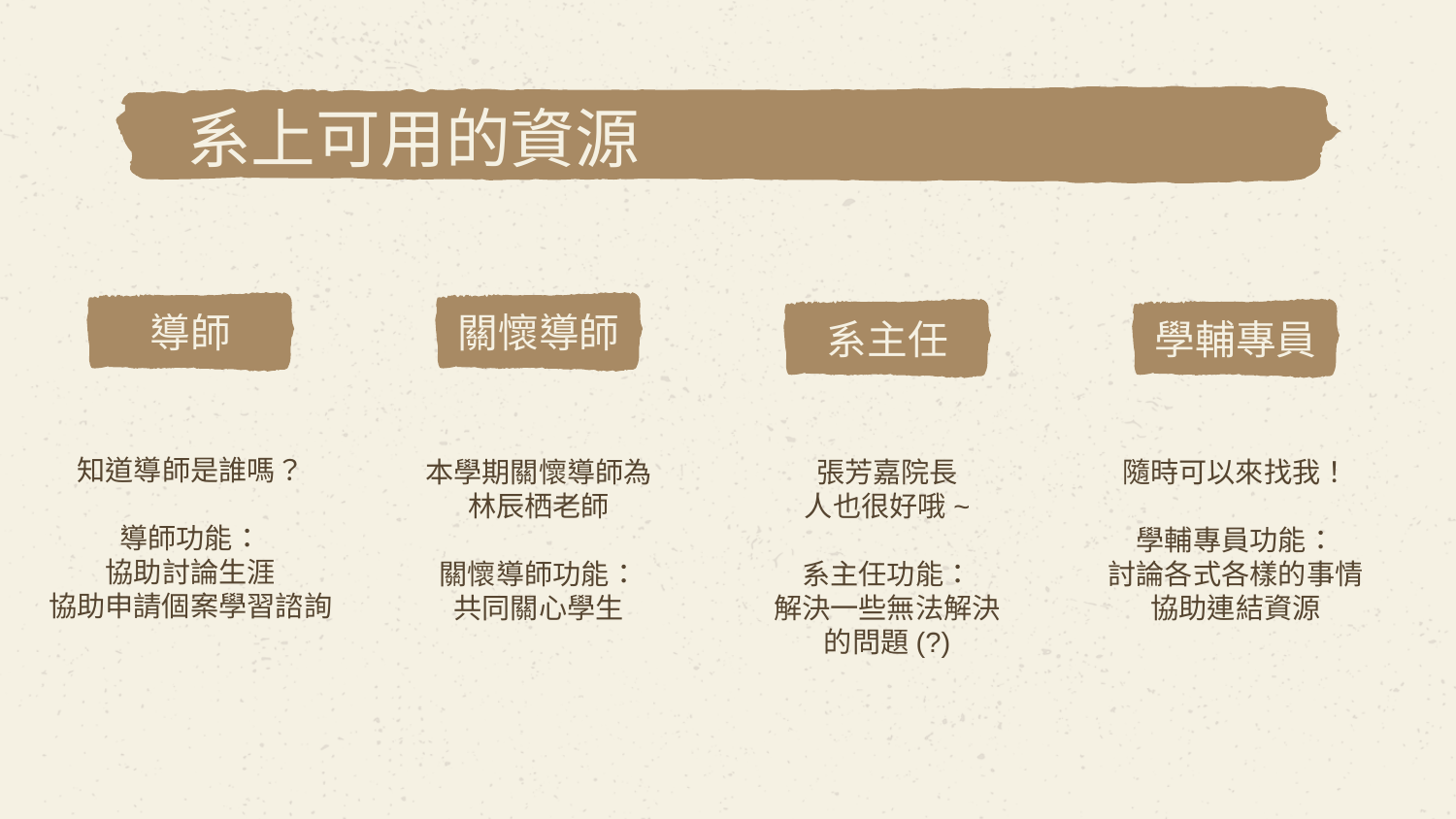

系上可用的資源
導師

關懷導師

系主任

學輔專員

知道導師是誰嗎？

導師功能：
協助討論生涯
協助申請個案學習諮詢
本學期關懷導師為
林辰栖老師

關懷導師功能：
共同關心學生
張芳嘉院長
人也很好哦~

系主任功能：
解決一些無法解決的問題(?)
隨時可以來找我！

學輔專員功能：
討論各式各樣的事情
協助連結資源